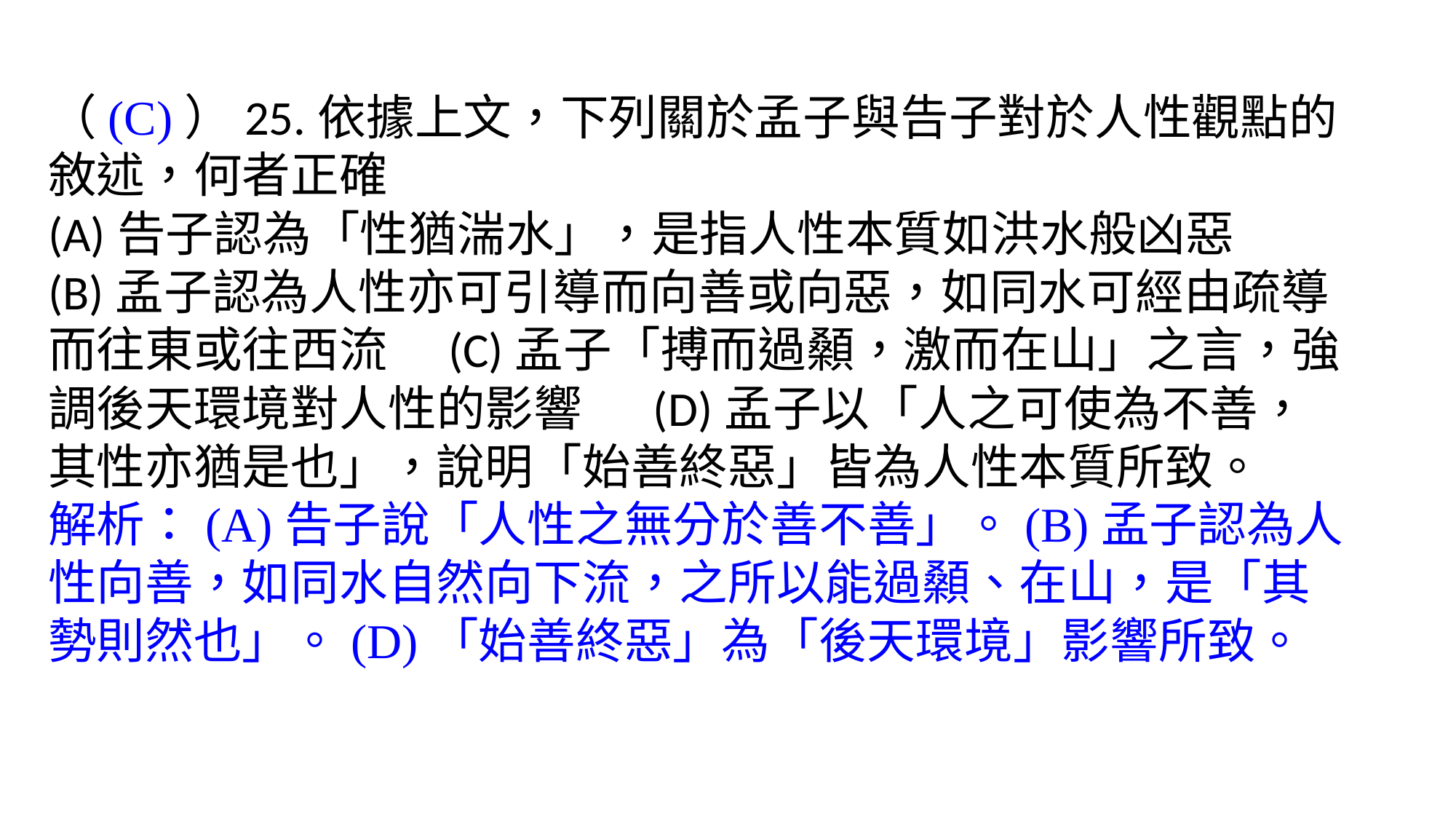

（(C)）25.依據上文，下列關於孟子與告子對於人性觀點的敘述，何者正確
(A)告子認為「性猶湍水」，是指人性本質如洪水般凶惡
(B)孟子認為人性亦可引導而向善或向惡，如同水可經由疏導而往東或往西流　(C)孟子「搏而過顙，激而在山」之言，強調後天環境對人性的影響　 (D)孟子以「人之可使為不善，其性亦猶是也」，說明「始善終惡」皆為人性本質所致。
解析：(A)告子說「人性之無分於善不善」。(B)孟子認為人性向善，如同水自然向下流，之所以能過顙、在山，是「其勢則然也」。(D)「始善終惡」為「後天環境」影響所致。